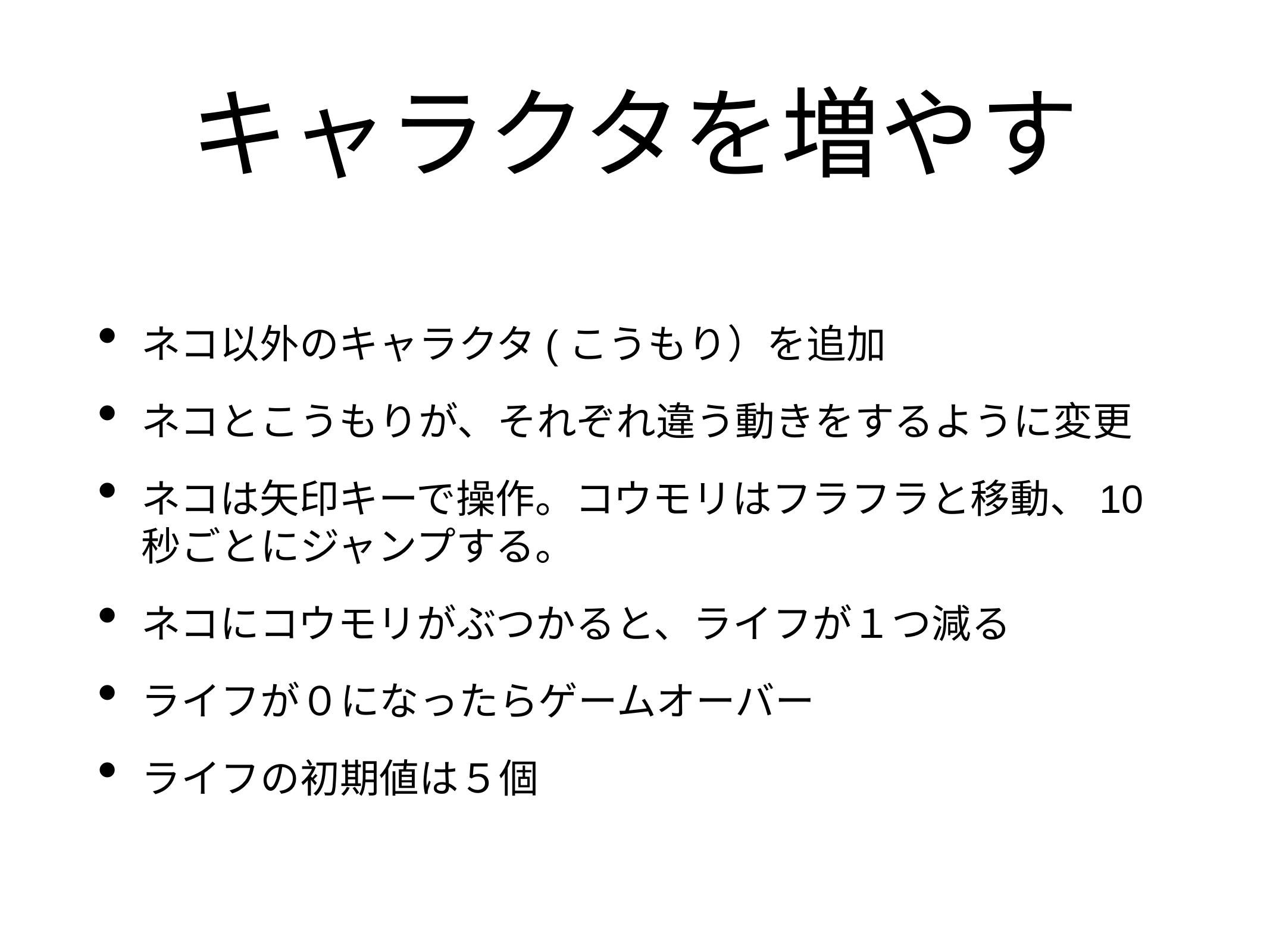

# キャラクタを増やす
ネコ以外のキャラクタ(こうもり）を追加
ネコとこうもりが、それぞれ違う動きをするように変更
ネコは矢印キーで操作。コウモリはフラフラと移動、10秒ごとにジャンプする。
ネコにコウモリがぶつかると、ライフが１つ減る
ライフが０になったらゲームオーバー
ライフの初期値は５個